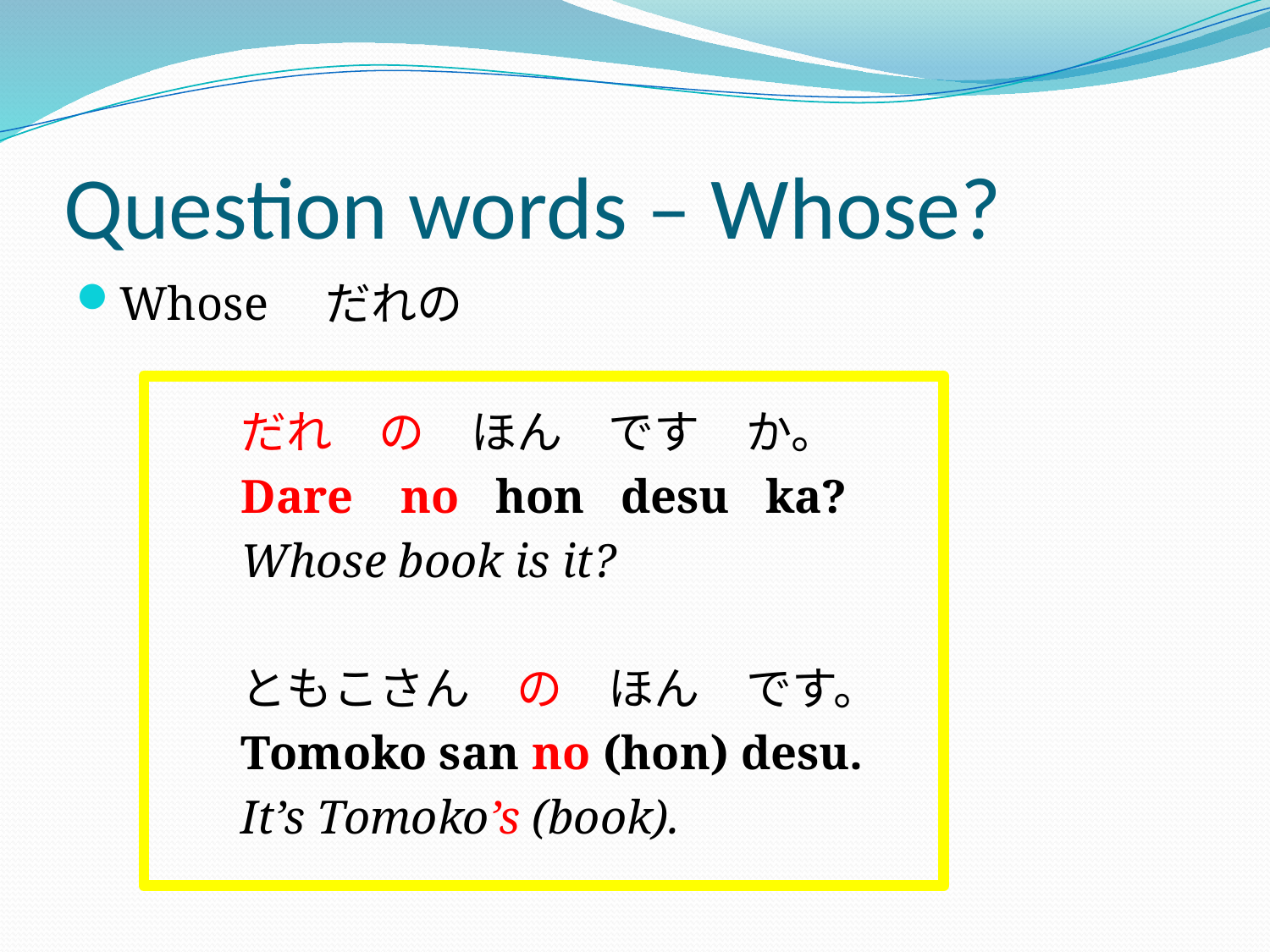

# Question words – Whose?
Whose　だれの

		だれ　の　ほん　です　か。
		Dare    no   hon   desu   ka?
		Whose book is it?

		ともこさん　の　ほん　です。
		Tomoko san no (hon) desu.
		It’s Tomoko’s (book).